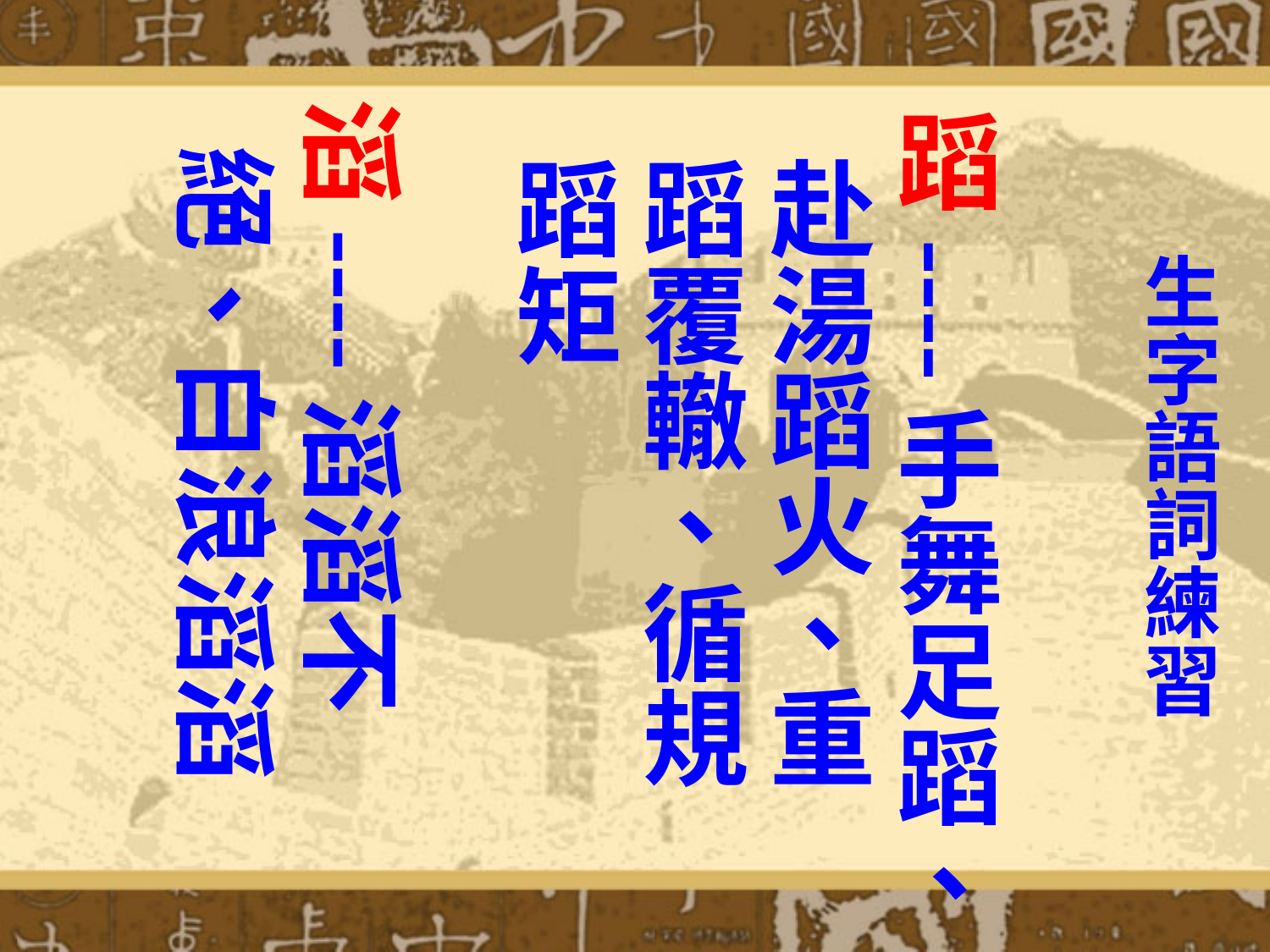

滔----滔滔不絕、白浪滔滔
蹈----手舞足蹈、赴湯蹈火、重蹈覆轍、循規蹈矩
# 生字語詞練習